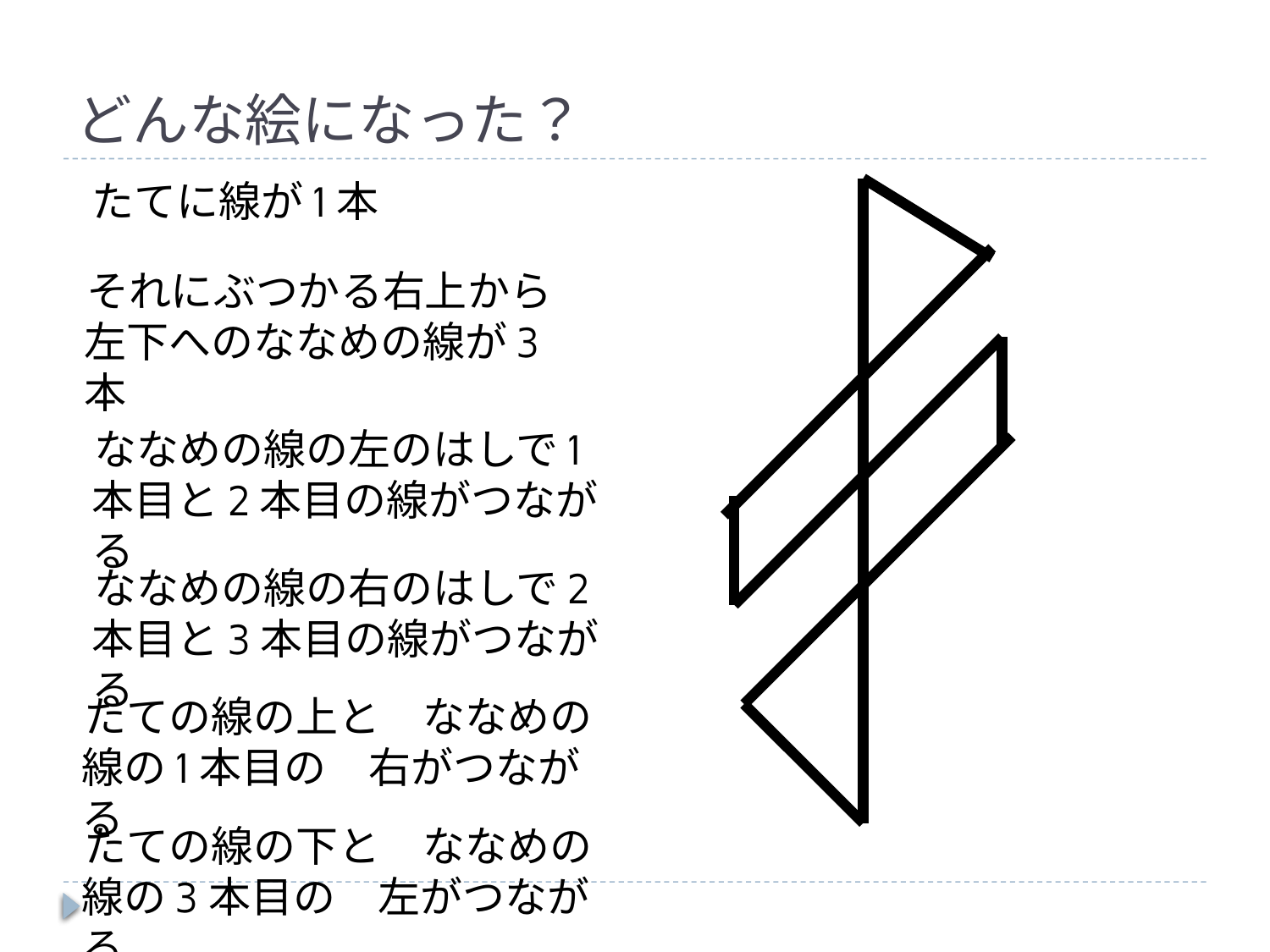

# どんな絵になった？
たてに線が1本
それにぶつかる右上から左下へのななめの線が3本
ななめの線の左のはしで1本目と2本目の線がつながる
ななめの線の右のはしで2本目と3本目の線がつながる
たての線の上と　ななめの線の1本目の　右がつながる
たての線の下と　ななめの線の3本目の　左がつながる